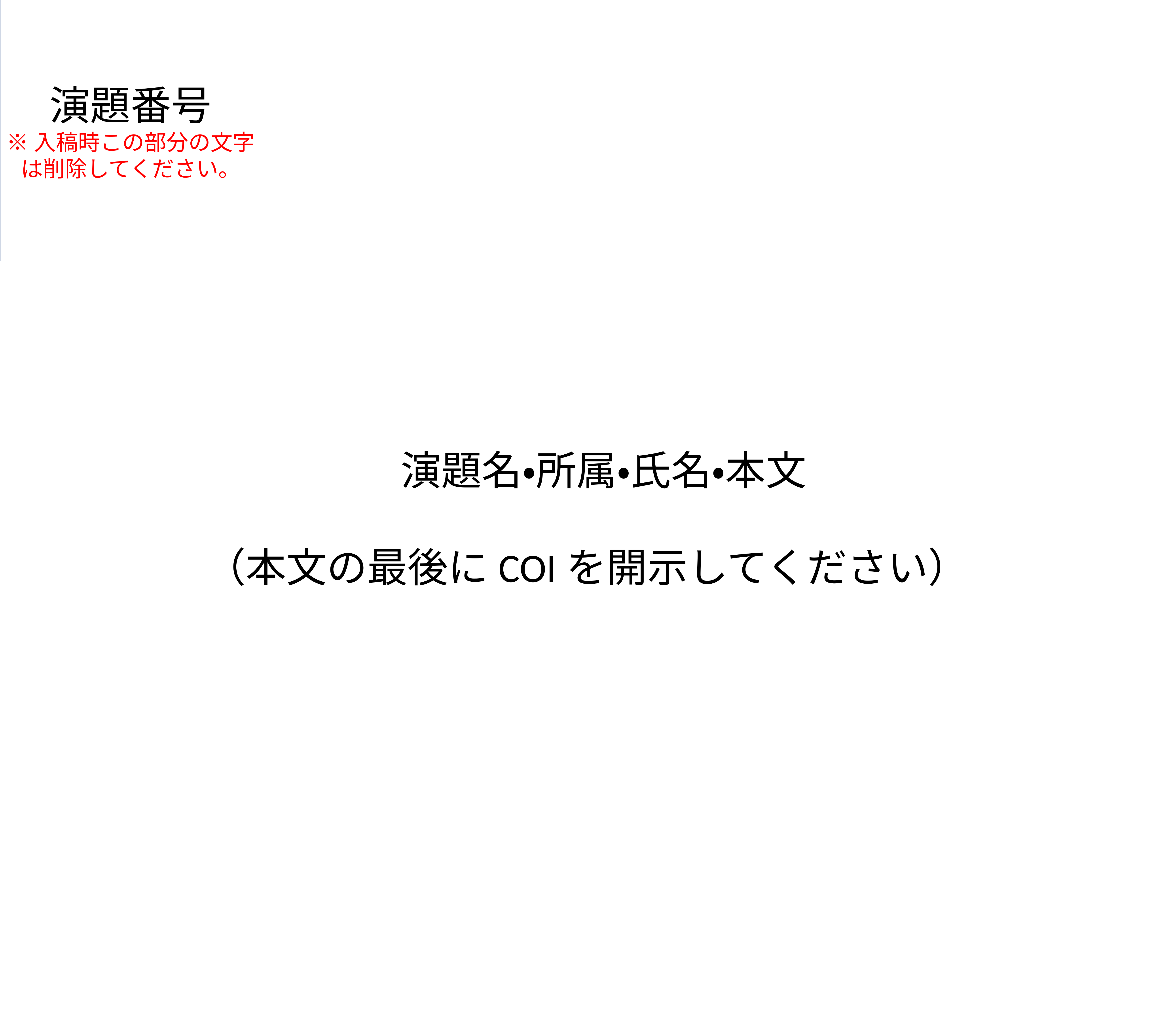

演題名・所属・氏名・本文

（本文の最後にCOIを開示してください）
演題番号
※入稿時この部分の文字は削除してください。